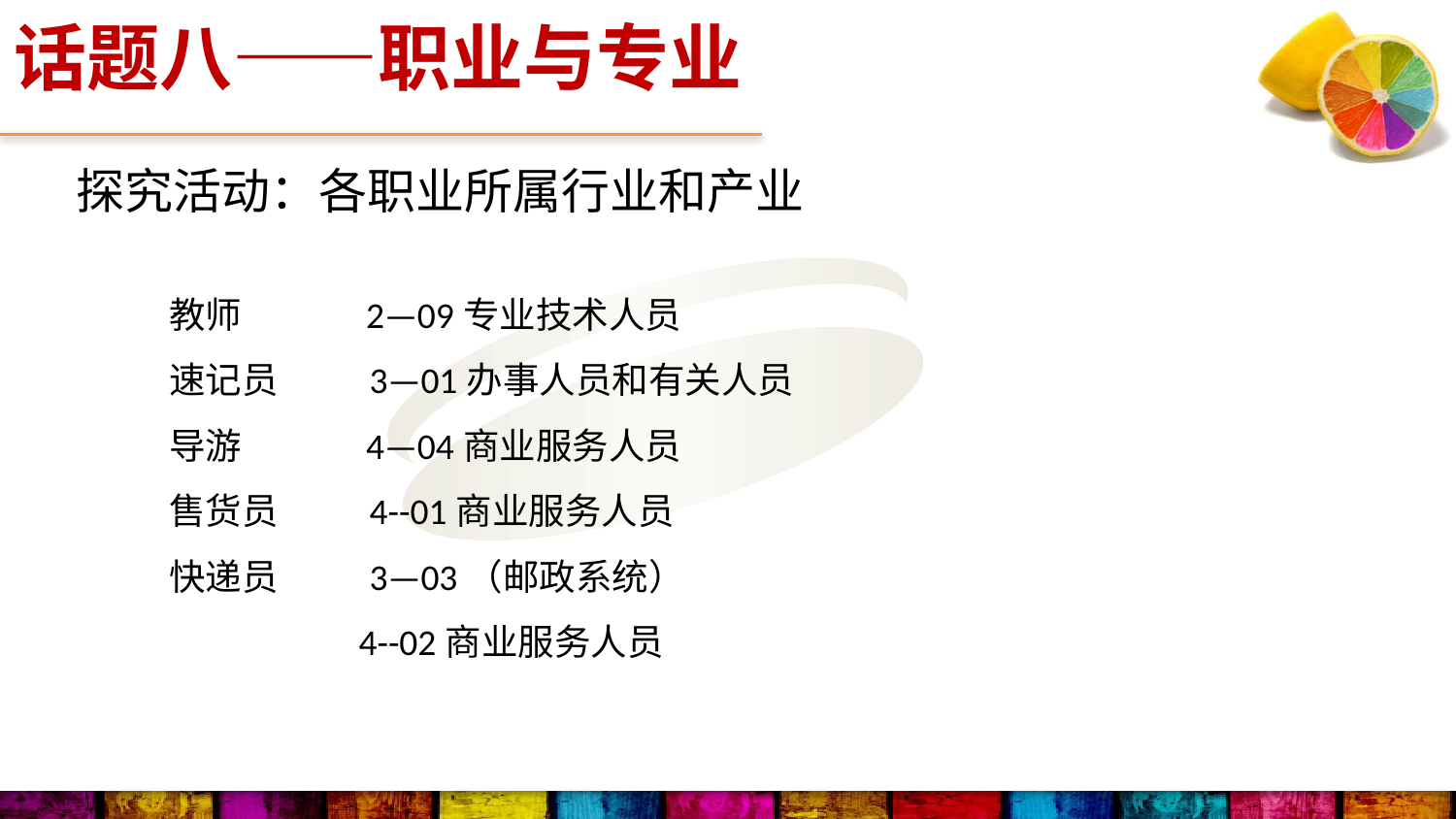

话题八——职业与专业

探究活动：各职业所属行业和产业
FPA性格色彩的使命
教师              2—09专业技术人员
速记员          3—01办事人员和有关人员
导游              4—04商业服务人员
售货员          4--01商业服务人员
快递员          3—03（邮政系统）
                       4--02商业服务人员